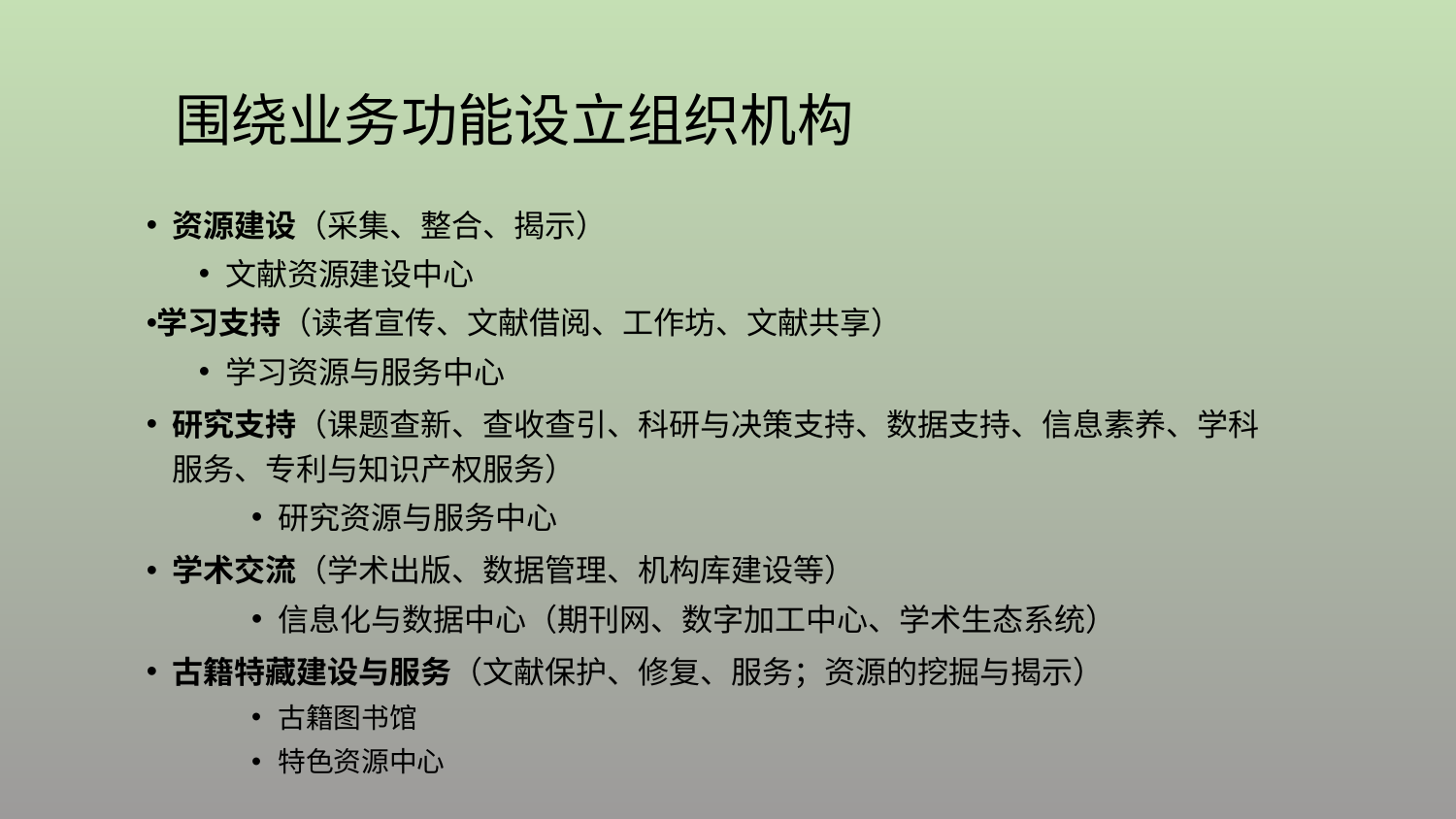

# 围绕业务功能设立组织机构
资源建设（采集、整合、揭示）
文献资源建设中心
学习支持（读者宣传、文献借阅、工作坊、文献共享）
学习资源与服务中心
研究支持（课题查新、查收查引、科研与决策支持、数据支持、信息素养、学科服务、专利与知识产权服务）
研究资源与服务中心
学术交流（学术出版、数据管理、机构库建设等）
信息化与数据中心（期刊网、数字加工中心、学术生态系统）
古籍特藏建设与服务（文献保护、修复、服务；资源的挖掘与揭示）
古籍图书馆
特色资源中心